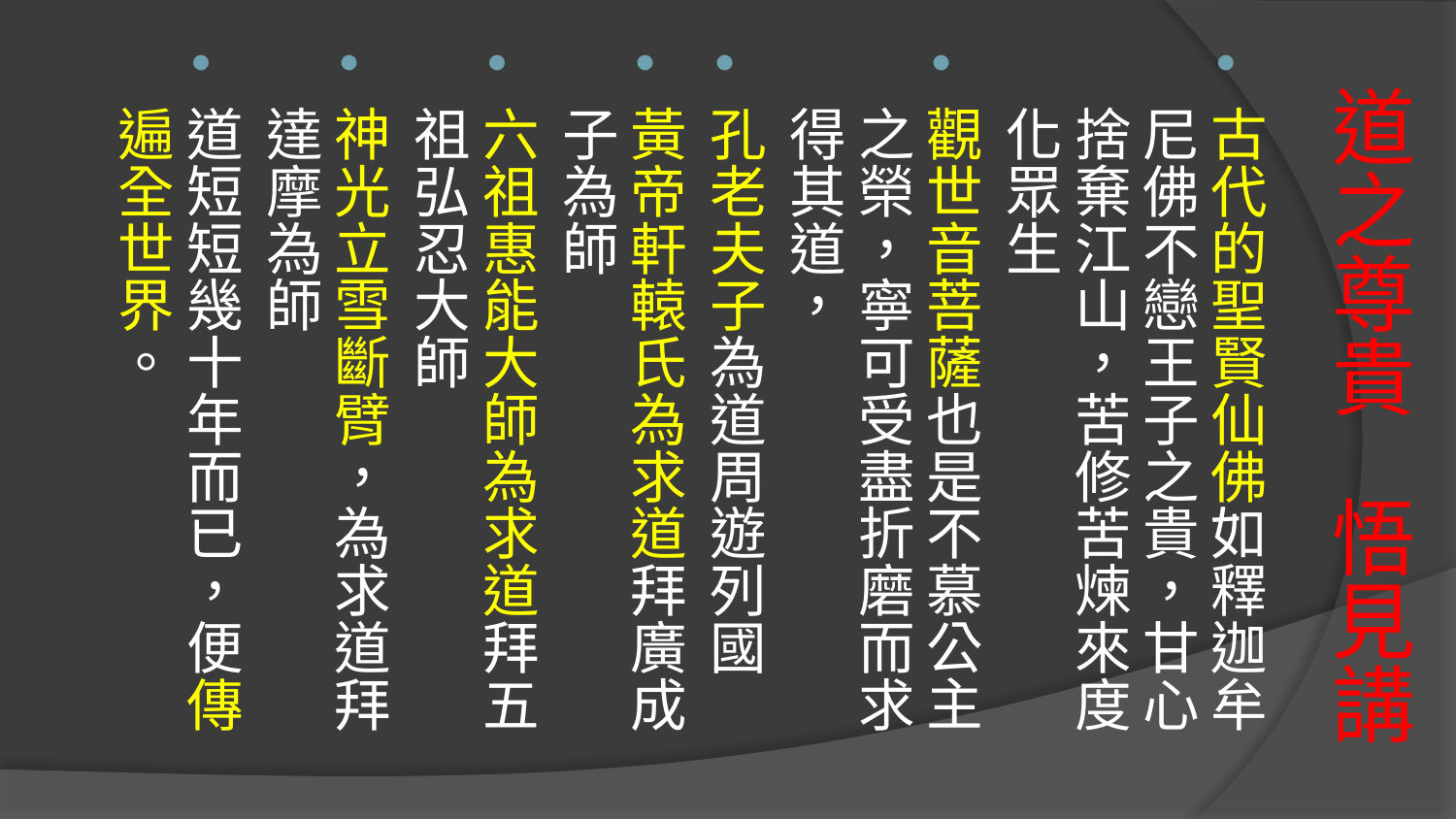

古代的聖賢仙佛如釋迦牟尼佛不戀王子之貴，甘心捨棄江山，苦修苦煉來度化眾生
觀世音菩薩也是不慕公主之榮，寧可受盡折磨而求得其道，
孔老夫子為道周遊列國
黃帝軒轅氏為求道拜廣成子為師
六祖惠能大師為求道拜五祖弘忍大師
神光立雪斷臂，為求道拜達摩為師
道短短幾十年而已，便傳遍全世界。

# 道之尊貴    悟見講